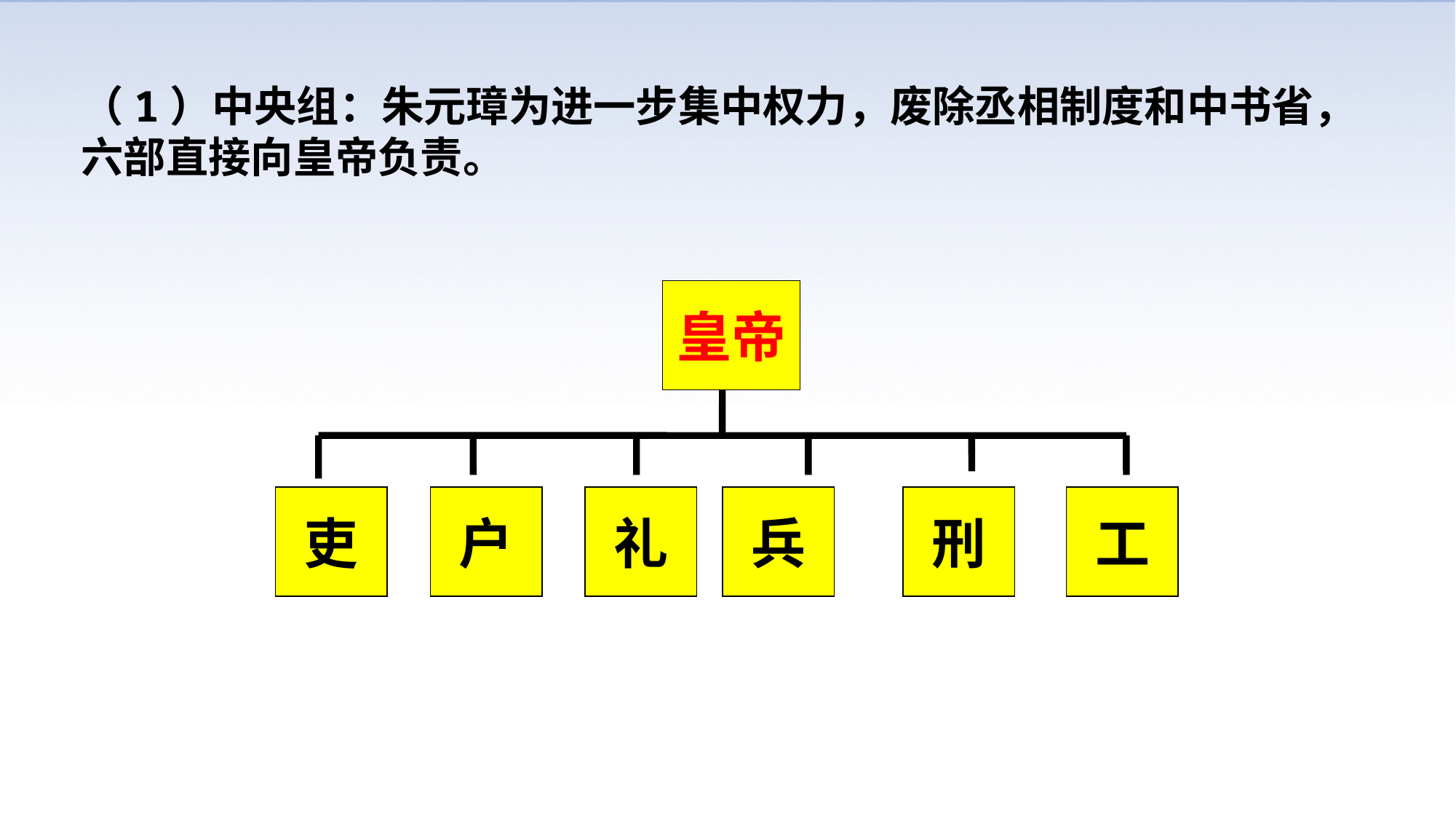

（1）中央组：朱元璋为进一步集中权力，废除丞相制度和中书省，六部直接向皇帝负责。
皇帝

吏
户
礼
兵
刑
工